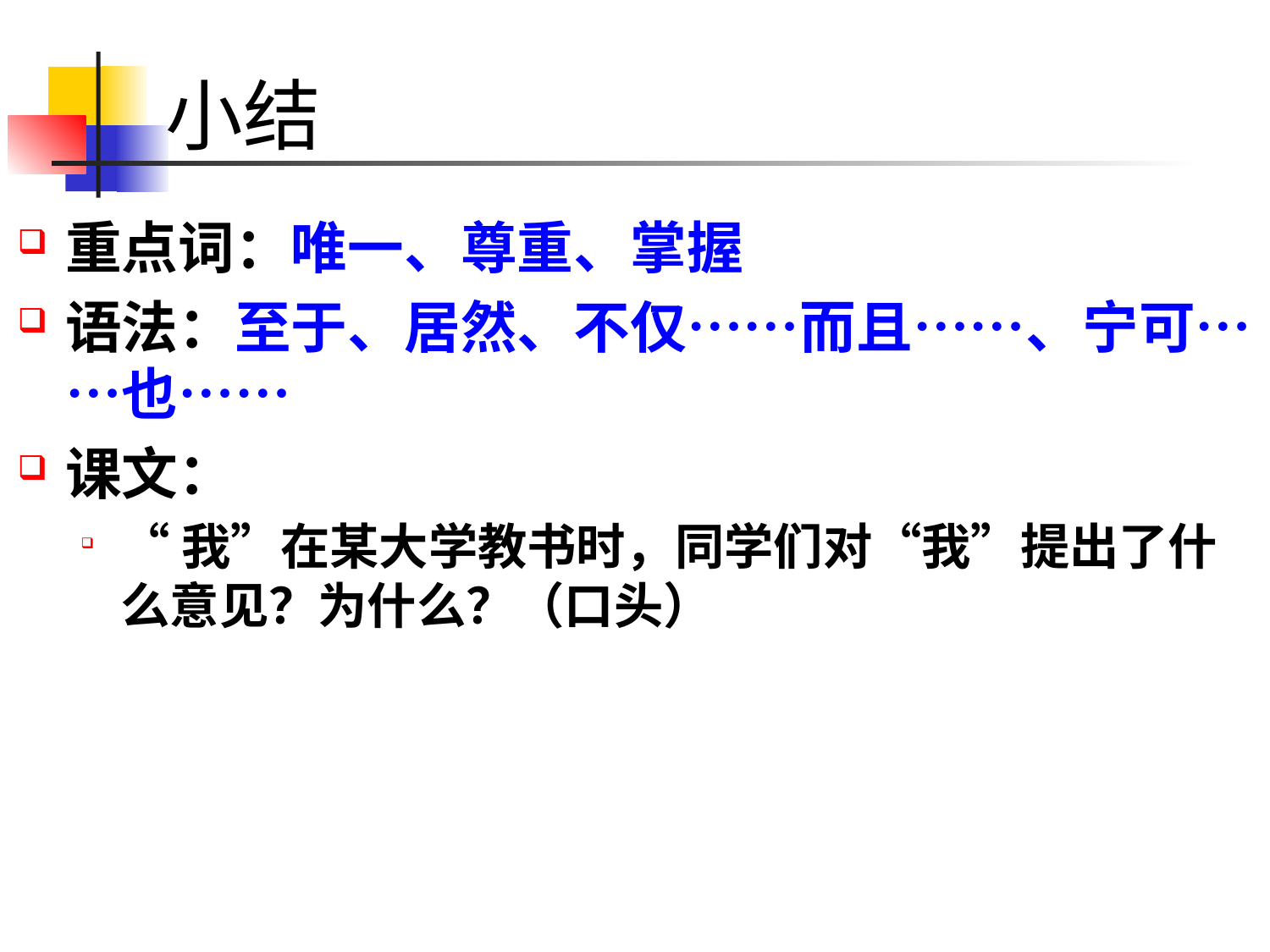

# 小结
重点词：唯一、尊重、掌握
语法：至于、居然、不仅……而且……、宁可……也……
课文：
“我”在某大学教书时，同学们对“我”提出了什么意见？为什么？（口头）